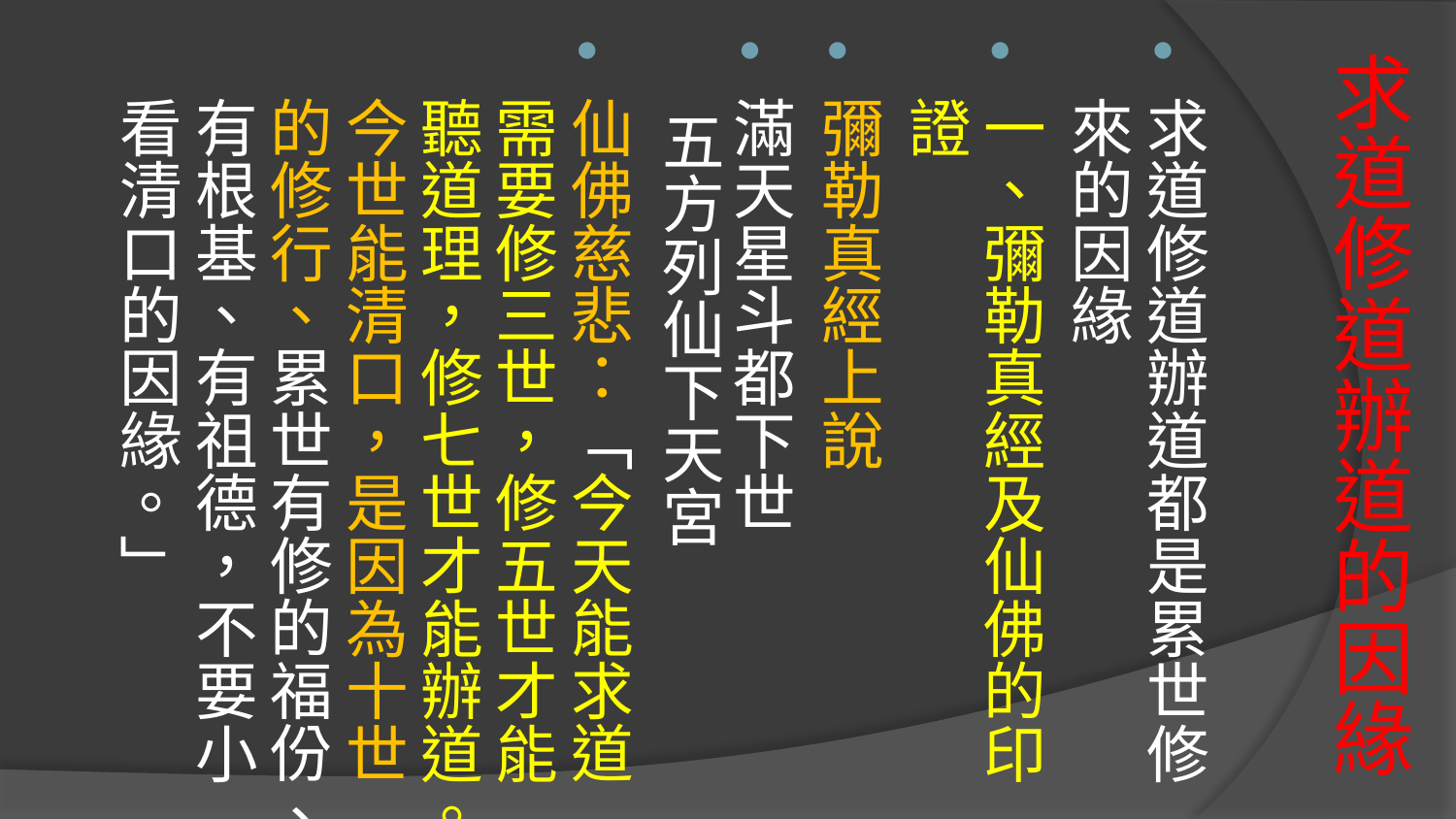

求道修道辦道都是累世修來的因緣
一、彌勒真經及仙佛的印證
彌勒真經上說
滿天星斗都下世                   五方列仙下天宮
仙佛慈悲：「今天能求道需要修三世，修五世才能聽道理，修七世才能辦道。今世能清口，是因為十世的修行、累世有修的福份、有根基、有祖德，不要小看清口的因緣。」

# 求道修道辦道的因緣